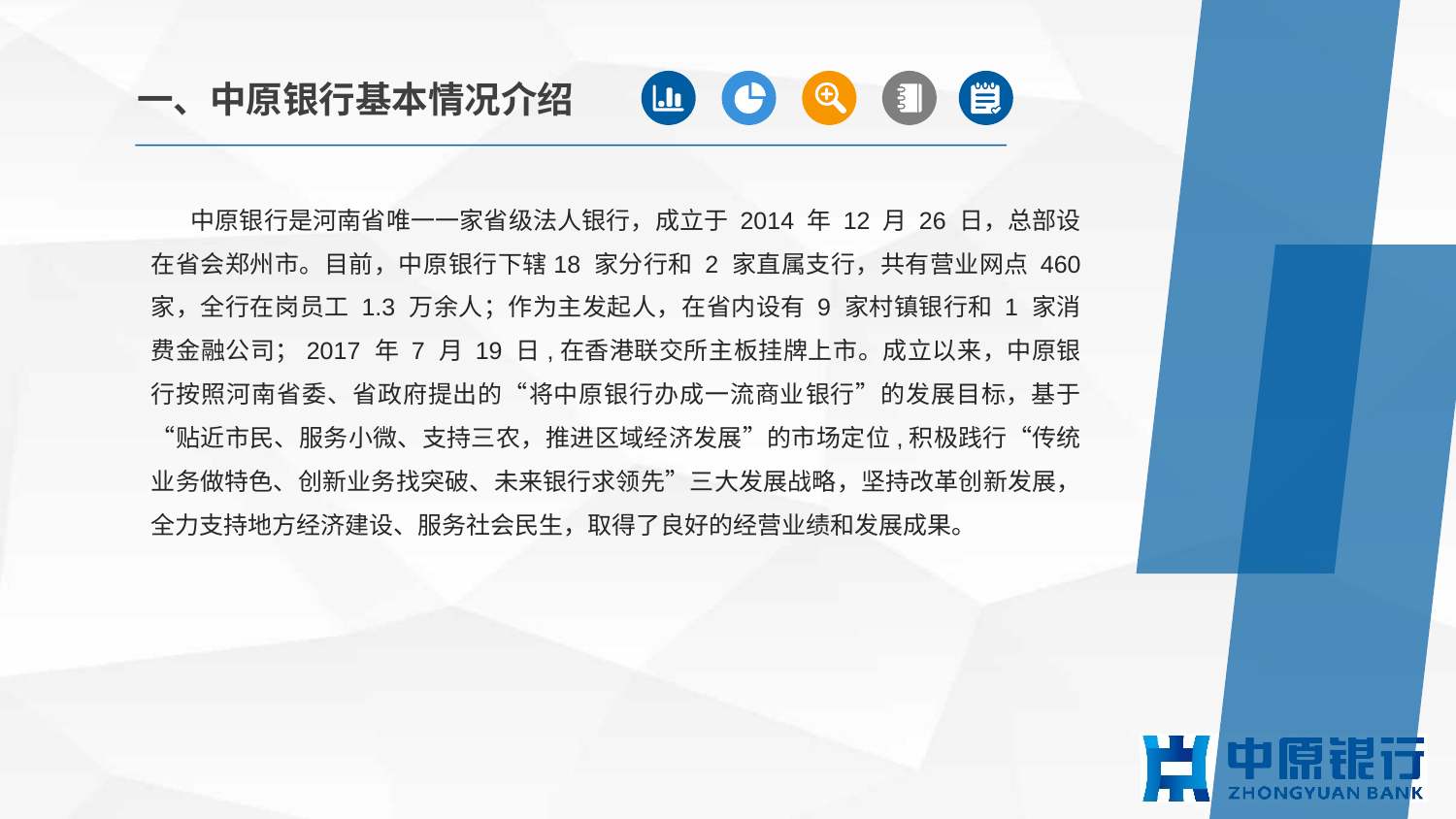

一、中原银行基本情况介绍

      中原银行是河南省唯一一家省级法人银行，成立于 2014 年 12 月 26 日，总部设在省会郑州市。目前，中原银行下辖18 家分行和 2 家直属支行，共有营业网点 460 家，全行在岗员工 1.3 万余人；作为主发起人，在省内设有 9 家村镇银行和 1 家消费金融公司；2017 年 7 月 19 日,在香港联交所主板挂牌上市。成立以来，中原银行按照河南省委、省政府提出的“将中原银行办成一流商业银行”的发展目标，基于“贴近市民、服务小微、支持三农，推进区域经济发展”的市场定位,积极践行“传统业务做特色、创新业务找突破、未来银行求领先”三大发展战略，坚持改革创新发展，全力支持地方经济建设、服务社会民生，取得了良好的经营业绩和发展成果。